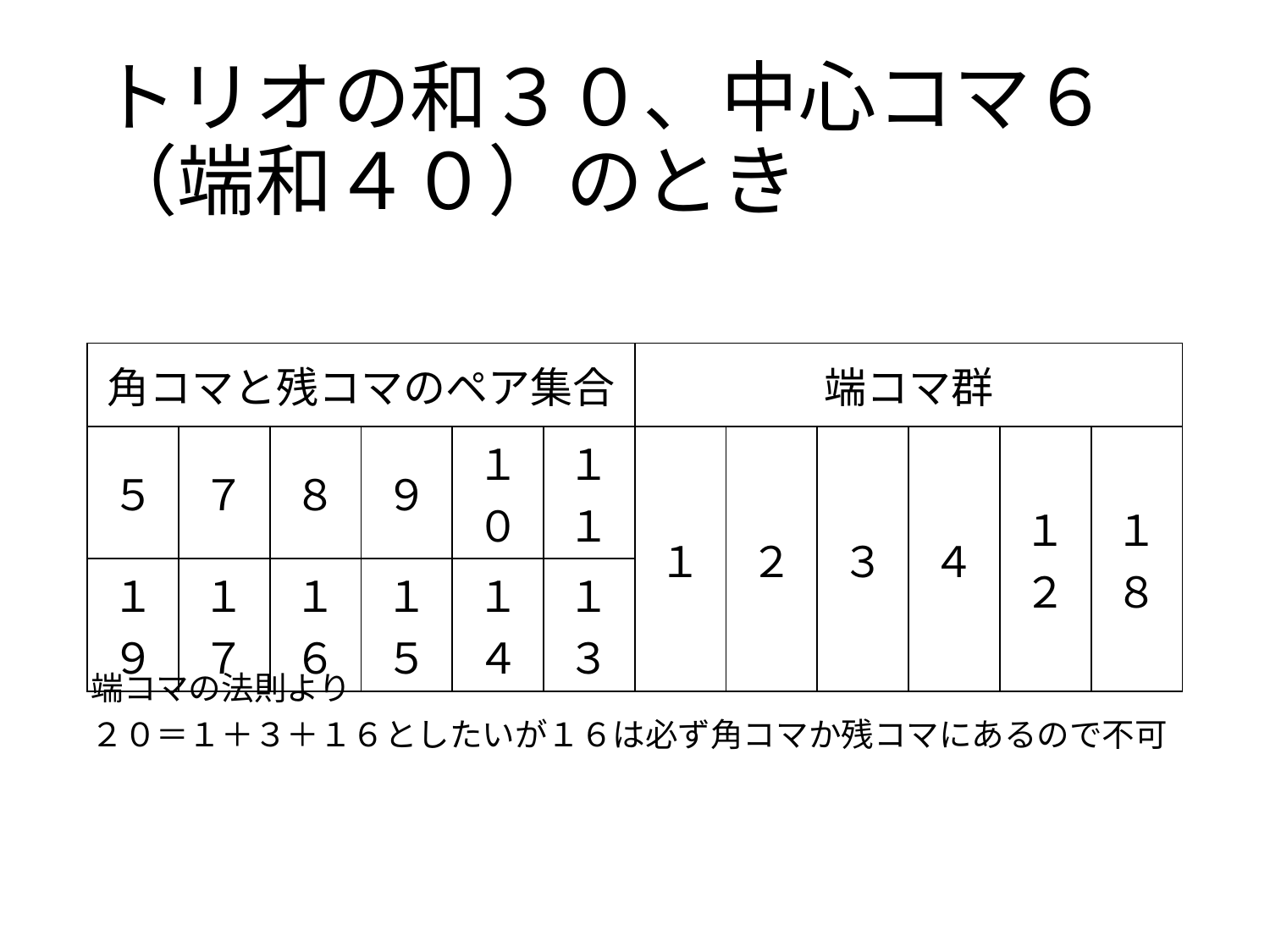

# トリオの和３０、中心コマ６（端和４０）のとき

| 角コマと残コマのペア集合 |  |  |  |  |  | 端コマ群 |  |  |  |  |  |
| --- | --- | --- | --- | --- | --- | --- | --- | --- | --- | --- | --- |
| ５ | ７ | ８ | ９ | １０ | １１ | １ | ２ | ３ | ４ | １２ | １８ |
| １９ | １７ | １６ | １５ | １４ | １３ |  |  |  |  |  |  |
端コマの法則より
２０＝１＋３＋１６としたいが１６は必ず角コマか残コマにあるので不可